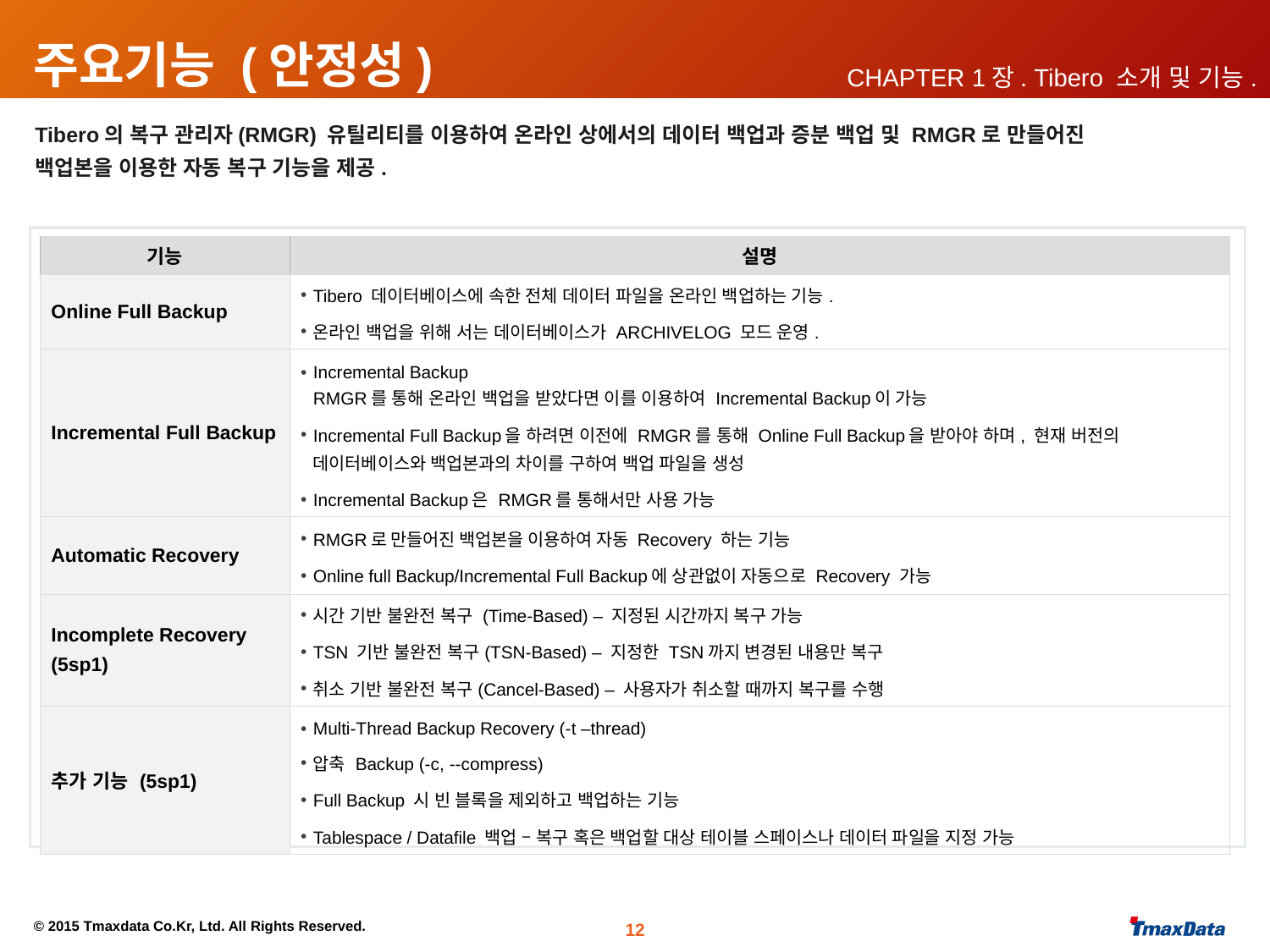

# 주요기능 (안정성)
CHAPTER 1장. Tibero 소개 및 기능.
Tibero의 복구 관리자(RMGR) 유틸리티를 이용하여 온라인 상에서의 데이터 백업과 증분 백업 및 RMGR로 만들어진
백업본을 이용한 자동 복구 기능을 제공.

| 기능 | 설명 |
| --- | --- |
| Online Full Backup | Tibero 데이터베이스에 속한 전체 데이터 파일을 온라인 백업하는 기능. 온라인 백업을 위해 서는 데이터베이스가 ARCHIVELOG 모드 운영. |
| Incremental Full Backup | Incremental Backup RMGR를 통해 온라인 백업을 받았다면 이를 이용하여 Incremental Backup이 가능 Incremental Full Backup을 하려면 이전에 RMGR를 통해 Online Full Backup을 받아야 하며, 현재 버전의 데이터베이스와 백업본과의 차이를 구하여 백업 파일을 생성 Incremental Backup은 RMGR를 통해서만 사용 가능 |
| Automatic Recovery | RMGR로 만들어진 백업본을 이용하여 자동 Recovery 하는 기능 Online full Backup/Incremental Full Backup에 상관없이 자동으로 Recovery 가능 |
| Incomplete Recovery (5sp1) | 시간 기반 불완전 복구 (Time-Based) – 지정된 시간까지 복구 가능 TSN 기반 불완전 복구(TSN-Based) – 지정한 TSN까지 변경된 내용만 복구 취소 기반 불완전 복구(Cancel-Based) – 사용자가 취소할 때까지 복구를 수행 |
| 추가 기능 (5sp1) | Multi-Thread Backup Recovery (-t –thread) 압축 Backup (-c, --compress) Full Backup 시 빈 블록을 제외하고 백업하는 기능 Tablespace / Datafile 백업 – 복구 혹은 백업할 대상 테이블 스페이스나 데이터 파일을 지정 가능 |